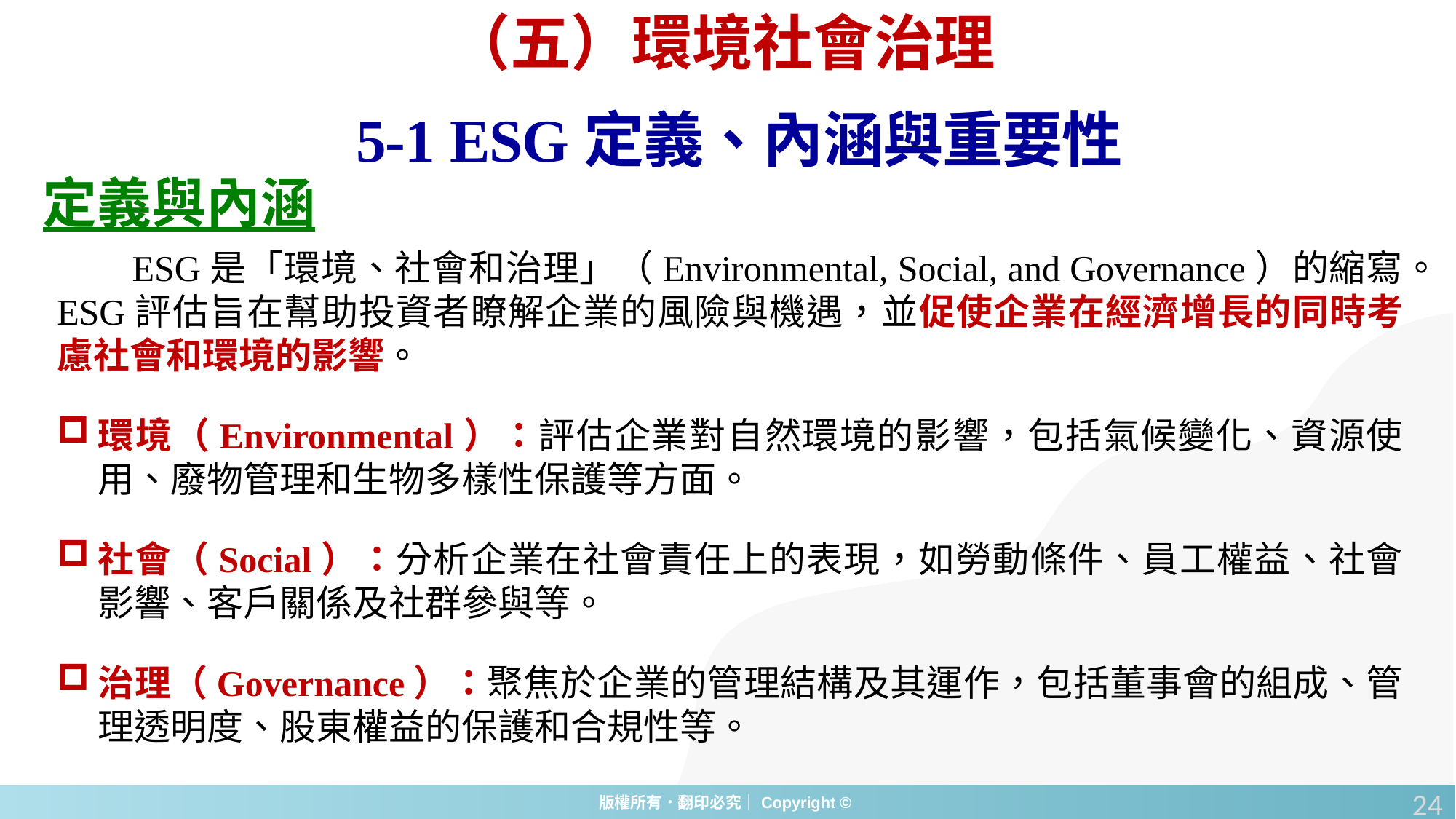

# （五）環境社會治理
5-1 ESG定義、內涵與重要性
定義與內涵
ESG是「環境、社會和治理」（Environmental, Social, and Governance）的縮寫。ESG評估旨在幫助投資者瞭解企業的風險與機遇，並促使企業在經濟增長的同時考慮社會和環境的影響。
環境（Environmental）：評估企業對自然環境的影響，包括氣候變化、資源使用、廢物管理和生物多樣性保護等方面。
社會（Social）：分析企業在社會責任上的表現，如勞動條件、員工權益、社會影響、客戶關係及社群參與等。
治理（Governance）：聚焦於企業的管理結構及其運作，包括董事會的組成、管理透明度、股東權益的保護和合規性等。
24